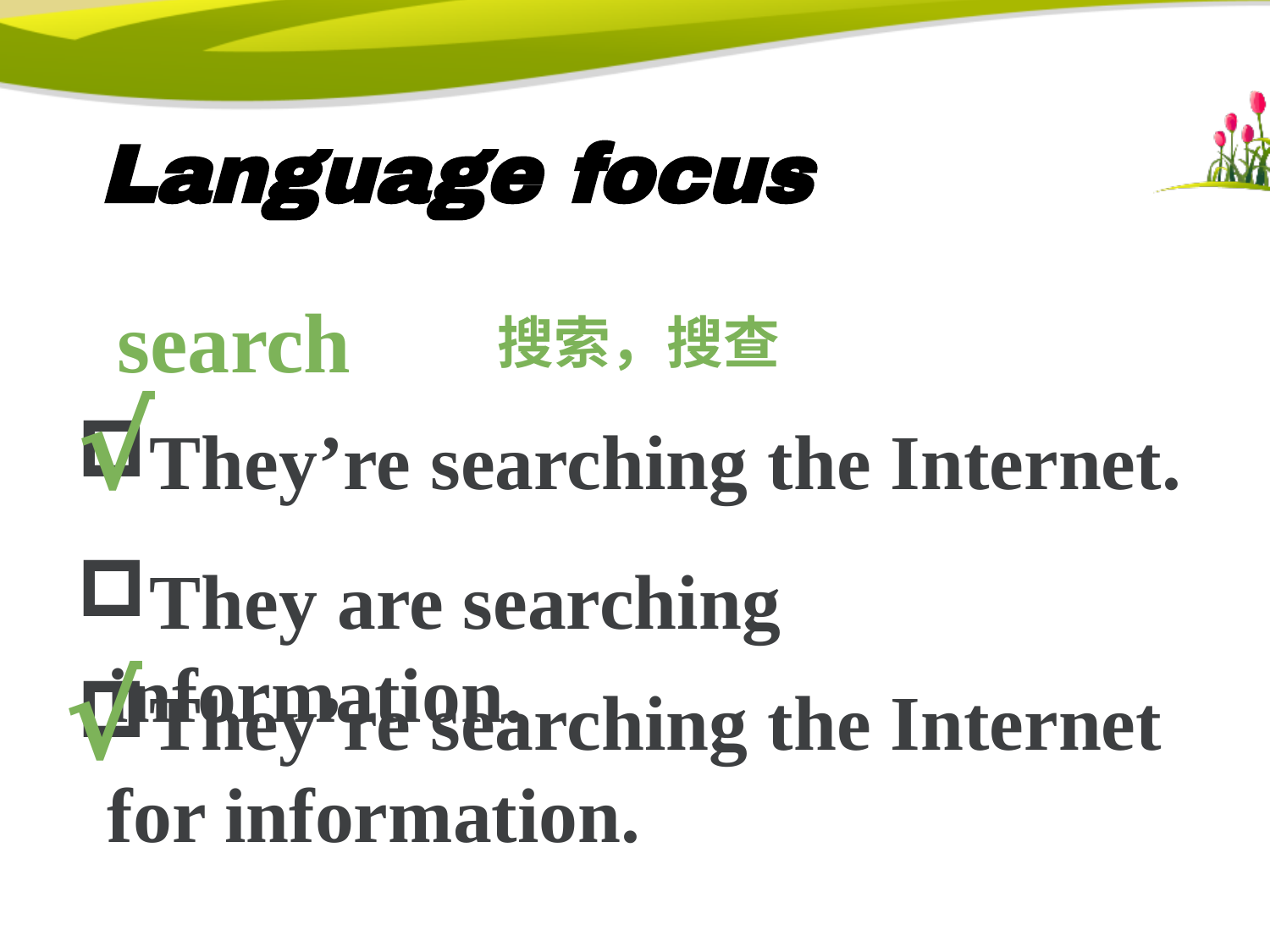

# Language focus
search
搜索，搜查
√
They’re searching the Internet.
They are searching information.
√
They’re searching the Internet for information.